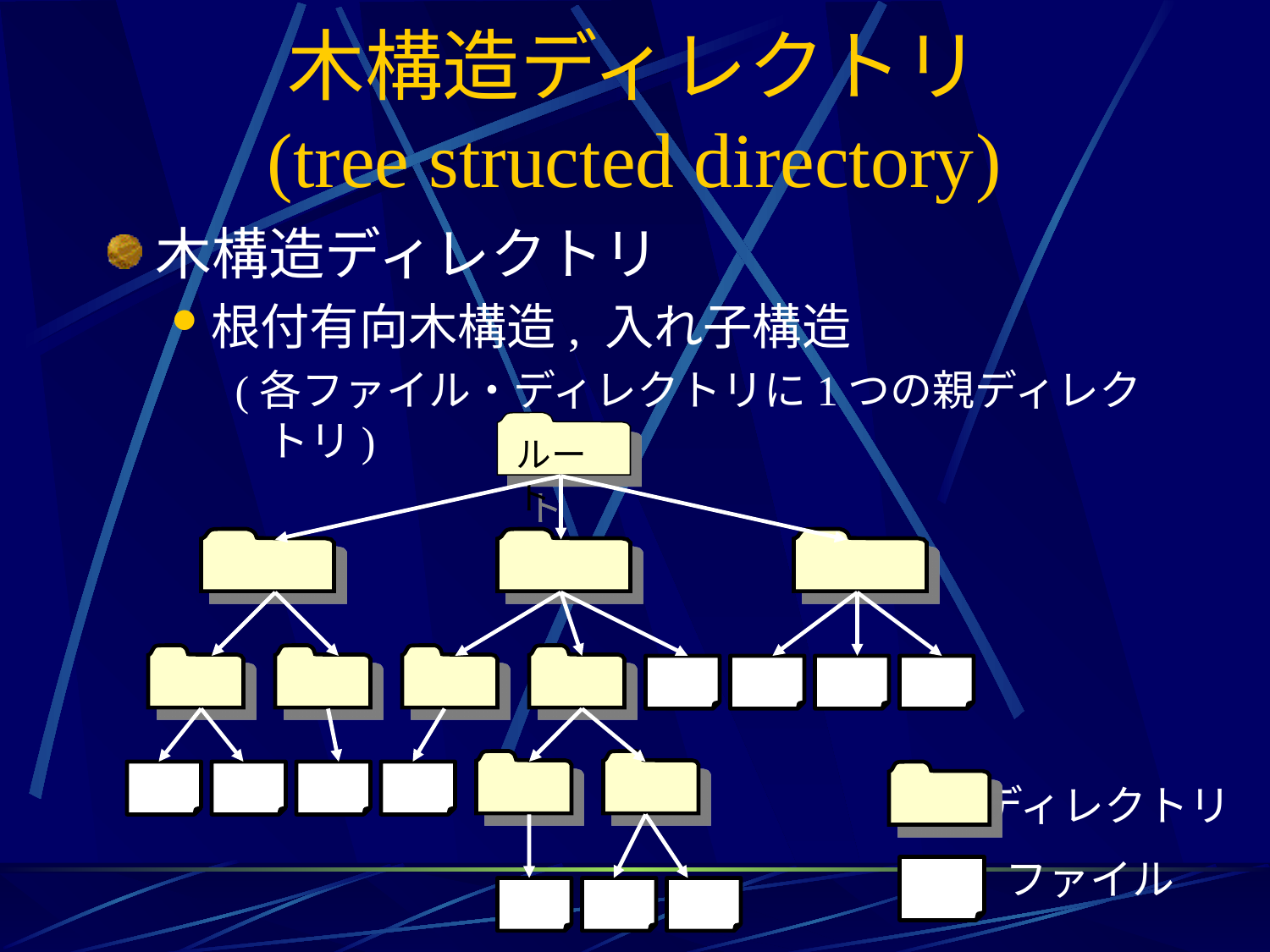

# 木構造ディレクトリ (tree structed directory)
木構造ディレクトリ
根付有向木構造, 入れ子構造
(各ファイル・ディレクトリに1つの親ディレクトリ)
ルート

ディレクトリ

ファイル